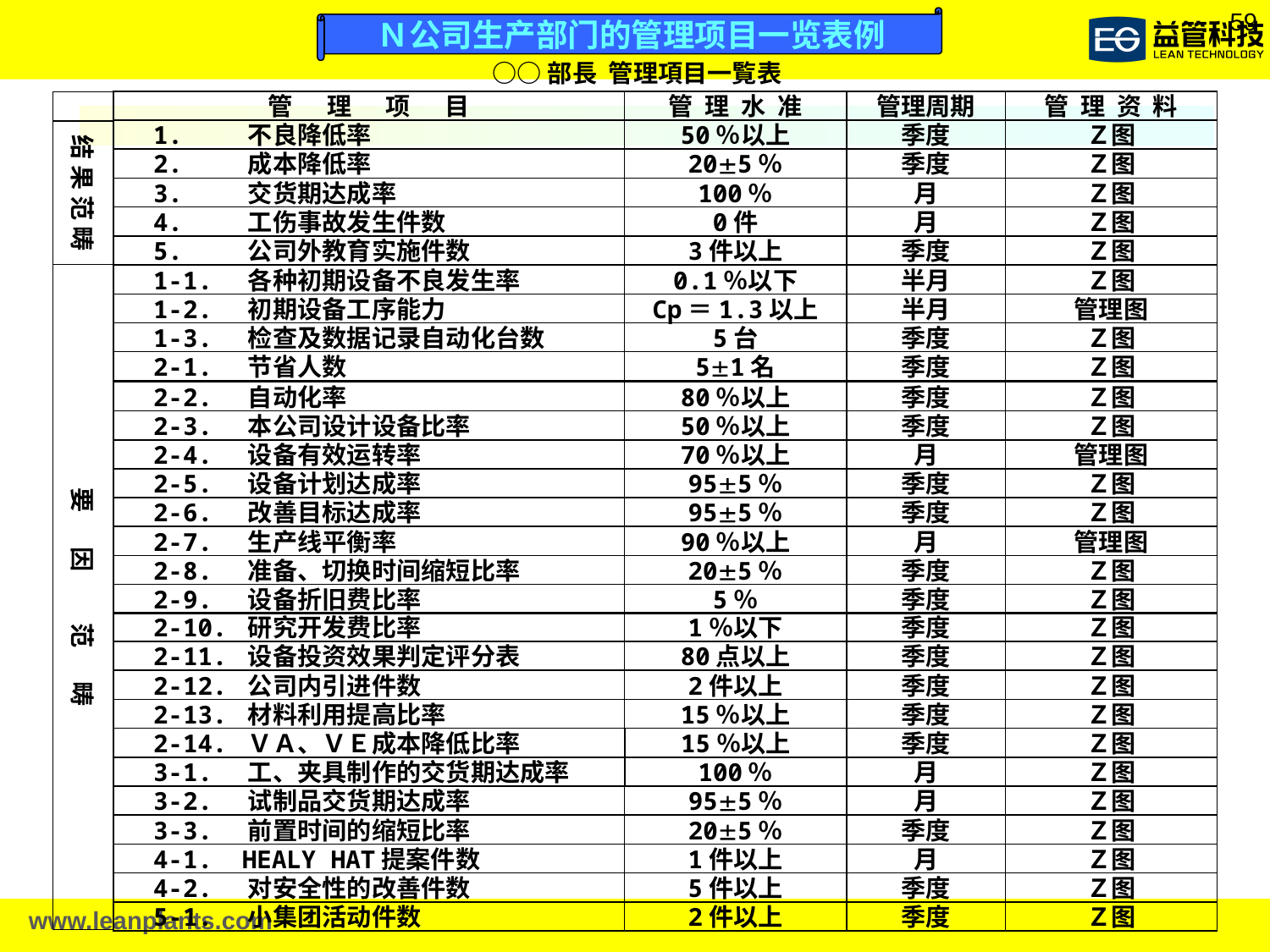

59
Ｎ公司生产部门的管理项目一览表例
○○部長  管理項目一覧表
管      理      项      目
1.    不良降低率
2.    成本降低率
3.    交货期达成率
4.    工伤事故发生件数
5.    公司外教育实施件数
1-1.  各种初期设备不良发生率
1-2.  初期设备工序能力
1-3.  检查及数据记录自动化台数
2-1.  节省人数
2-2.  自动化率
2-3.  本公司设计设备比率
2-4.  设备有效运转率
2-5.  设备计划达成率
2-6.  改善目标达成率
2-7.  生产线平衡率
2-8.  准备、切换时间缩短比率
2-9.  设备折旧费比率
2-10. 研究开发费比率
2-11. 设备投资效果判定评分表
2-12. 公司内引进件数
2-13. 材料利用提高比率
2-14. ＶＡ、ＶＥ成本降低比率
3-1.  工、夹具制作的交货期达成率
3-2.  试制品交货期达成率
3-3.  前置时间的缩短比率
4-1.  HEALY HAT提案件数
4-2.  对安全性的改善件数
5-1.  小集团活动件数

结 果 范 畴
要      因         范      畴
管理周期
季度
季度
月
月
季度
半月
半月
季度
季度
季度
季度
月
季度
季度
月
季度
季度
季度
季度
季度
季度
季度
月
月
季度
月
季度
季度
管  理  资  料
Ｚ图
Ｚ图
Ｚ图
Ｚ图
Ｚ图
Ｚ图
管理图
Ｚ图
Ｚ图
Ｚ图
Ｚ图
管理图
Ｚ图
Ｚ图
管理图
Ｚ图
Ｚ图
Ｚ图
Ｚ图
Ｚ图
Ｚ图
Ｚ图
Ｚ图
Ｚ图
Ｚ图
Ｚ图
Ｚ图
Ｚ图
管  理  水  准
50％以上
20±5％
100％
0件
3件以上
0.1％以下
Cp＝1.3以上
5台
5±1名
80％以上
50％以上
70％以上
95±5％
95±5％
90％以上
20±5％
5％
1％以下
80点以上
2件以上
15％以上
15％以上
100％
95±5％
20±5％
1件以上
5件以上
2件以上